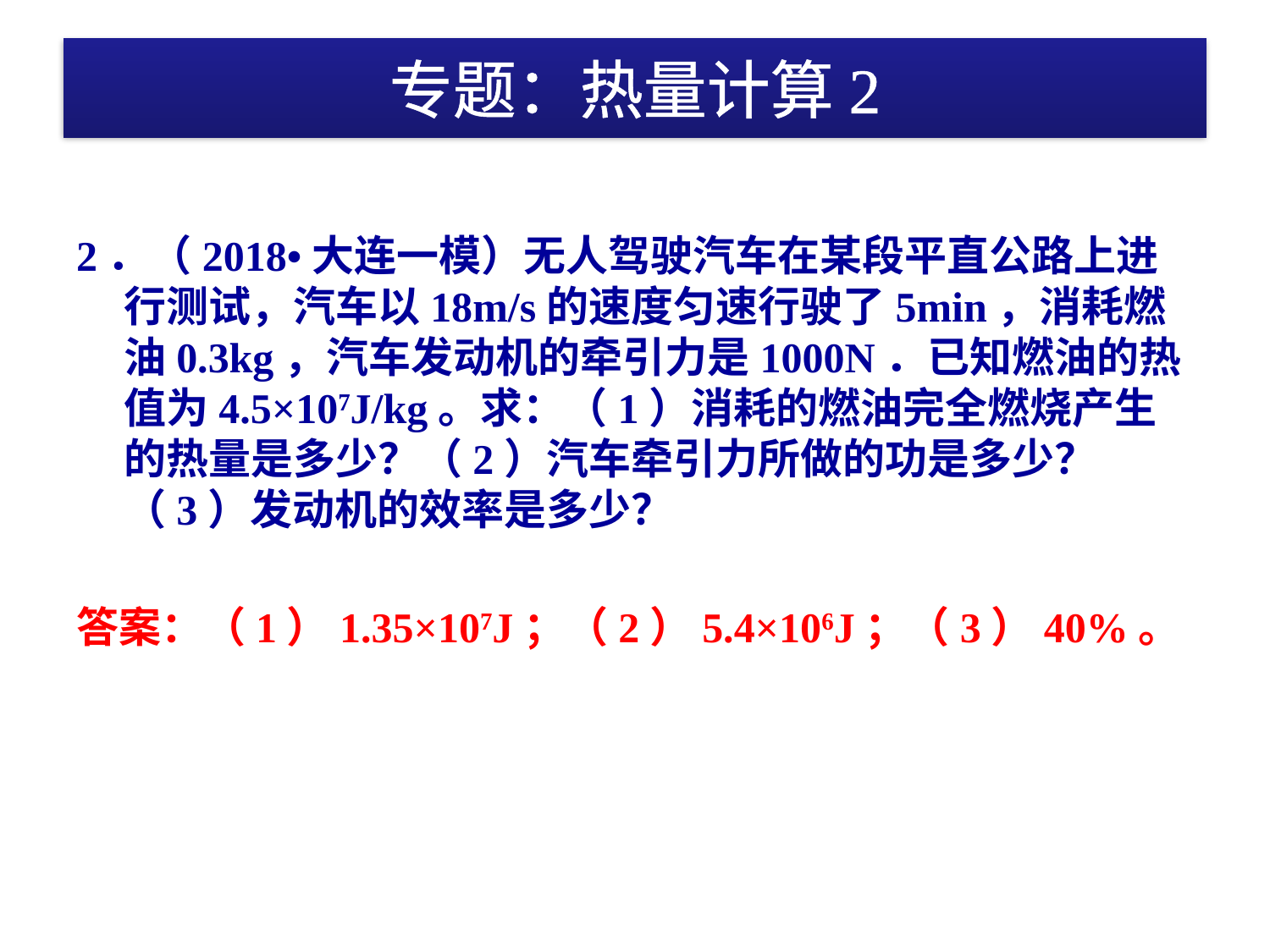

# 专题：热量计算2
2．（2018•大连一模）无人驾驶汽车在某段平直公路上进行测试，汽车以18m/s的速度匀速行驶了5min，消耗燃油0.3kg，汽车发动机的牵引力是1000N．已知燃油的热值为4.5×107J/kg。求：（1）消耗的燃油完全燃烧产生的热量是多少？（2）汽车牵引力所做的功是多少？（3）发动机的效率是多少？

答案：（1）1.35×107J；（2）5.4×106J；（3）40%。